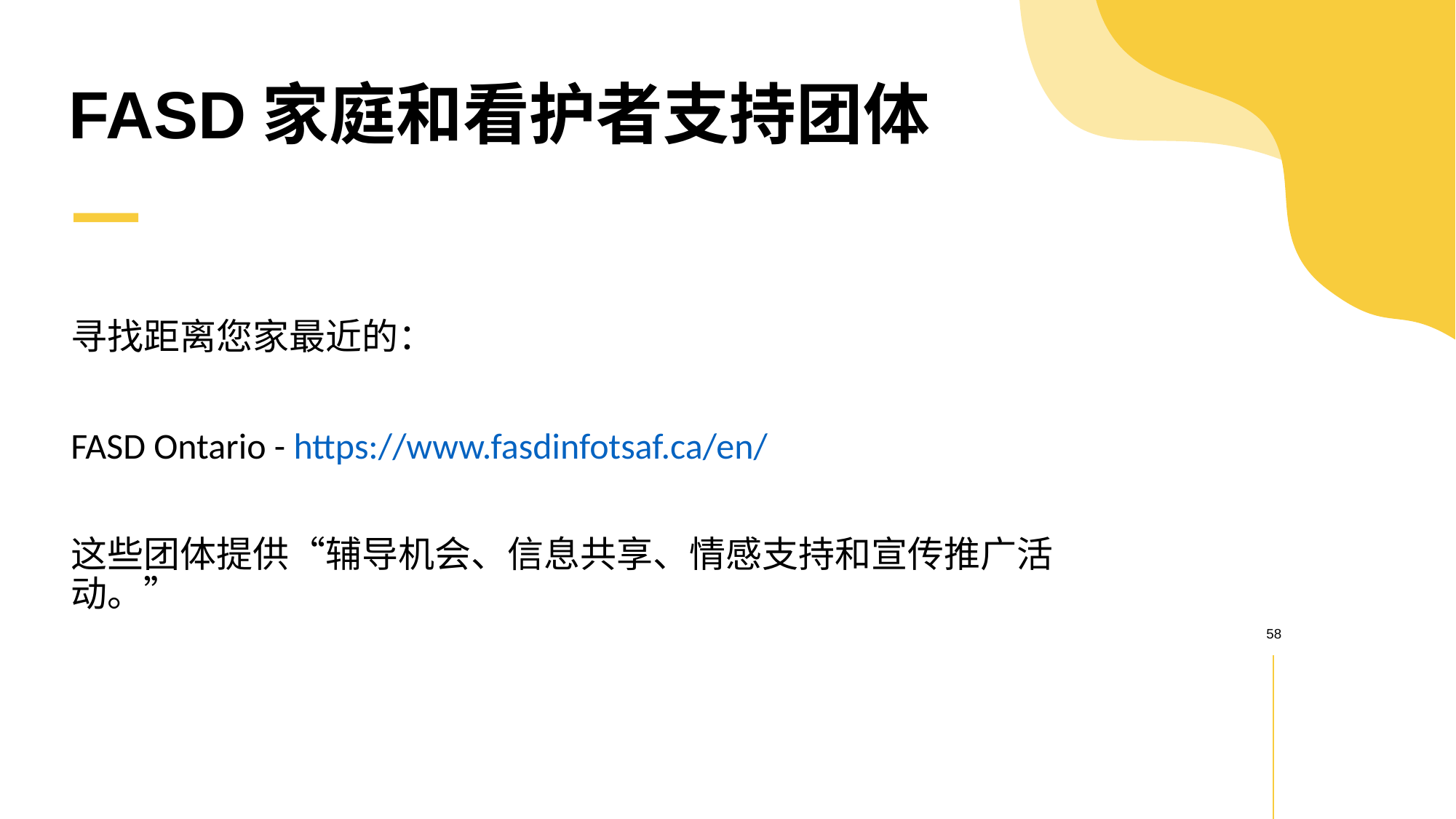

# FASD家庭和看护者支持团体

寻找距离您家最近的：

FASD Ontario - https://www.fasdinfotsaf.ca/en/

这些团体提供“辅导机会、信息共享、情感支持和宣传推广活动。”

58